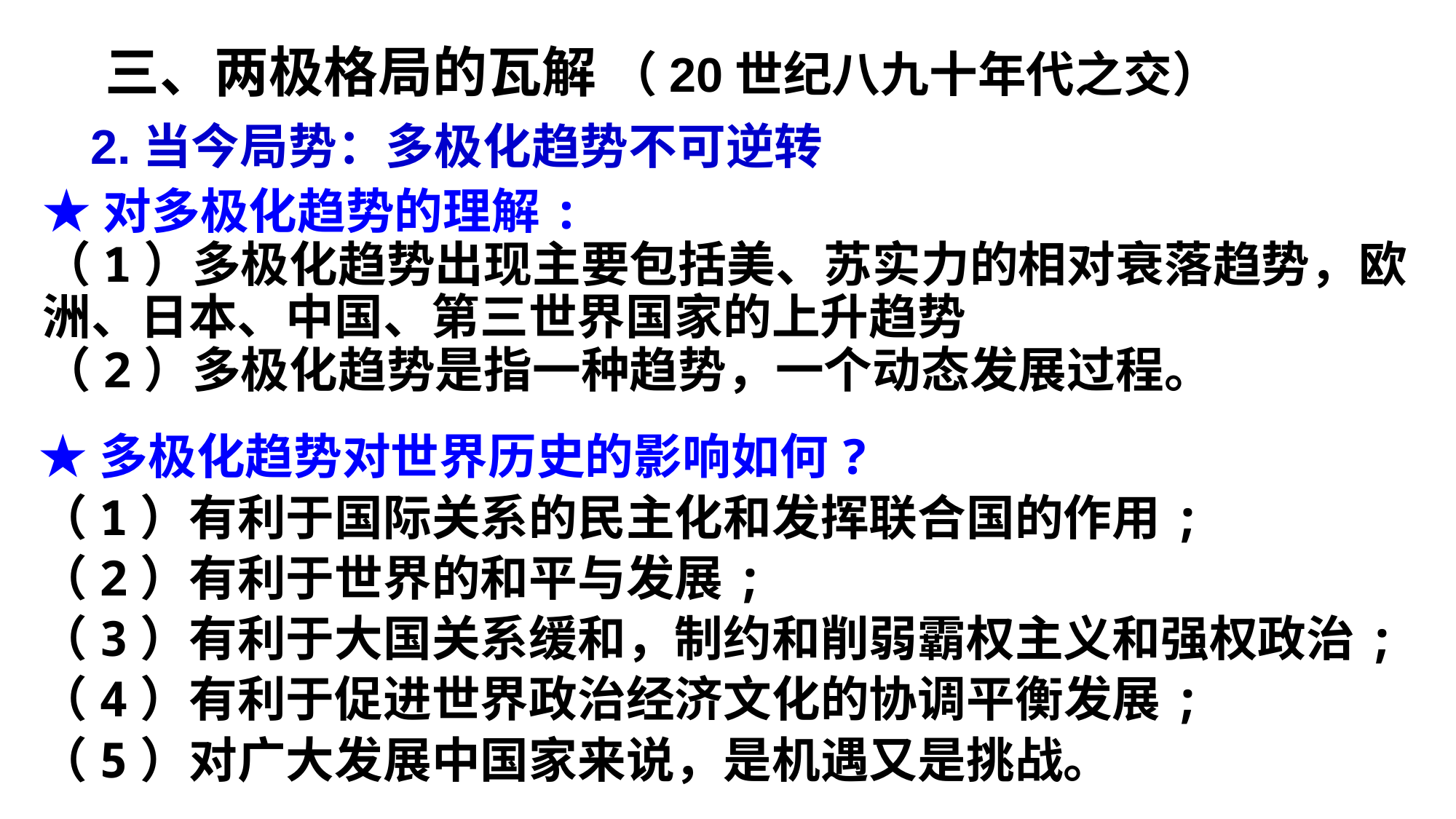

三、两极格局的瓦解 （20世纪八九十年代之交）
2.当今局势：多极化趋势不可逆转
★对多极化趋势的理解:
（1）多极化趋势出现主要包括美、苏实力的相对衰落趋势，欧洲、日本、中国、第三世界国家的上升趋势
（2）多极化趋势是指一种趋势，一个动态发展过程。
★多极化趋势对世界历史的影响如何?
（1）有利于国际关系的民主化和发挥联合国的作用;
（2）有利于世界的和平与发展;
（3）有利于大国关系缓和，制约和削弱霸权主义和强权政治;
（4）有利于促进世界政治经济文化的协调平衡发展;
（5）对广大发展中国家来说，是机遇又是挑战。